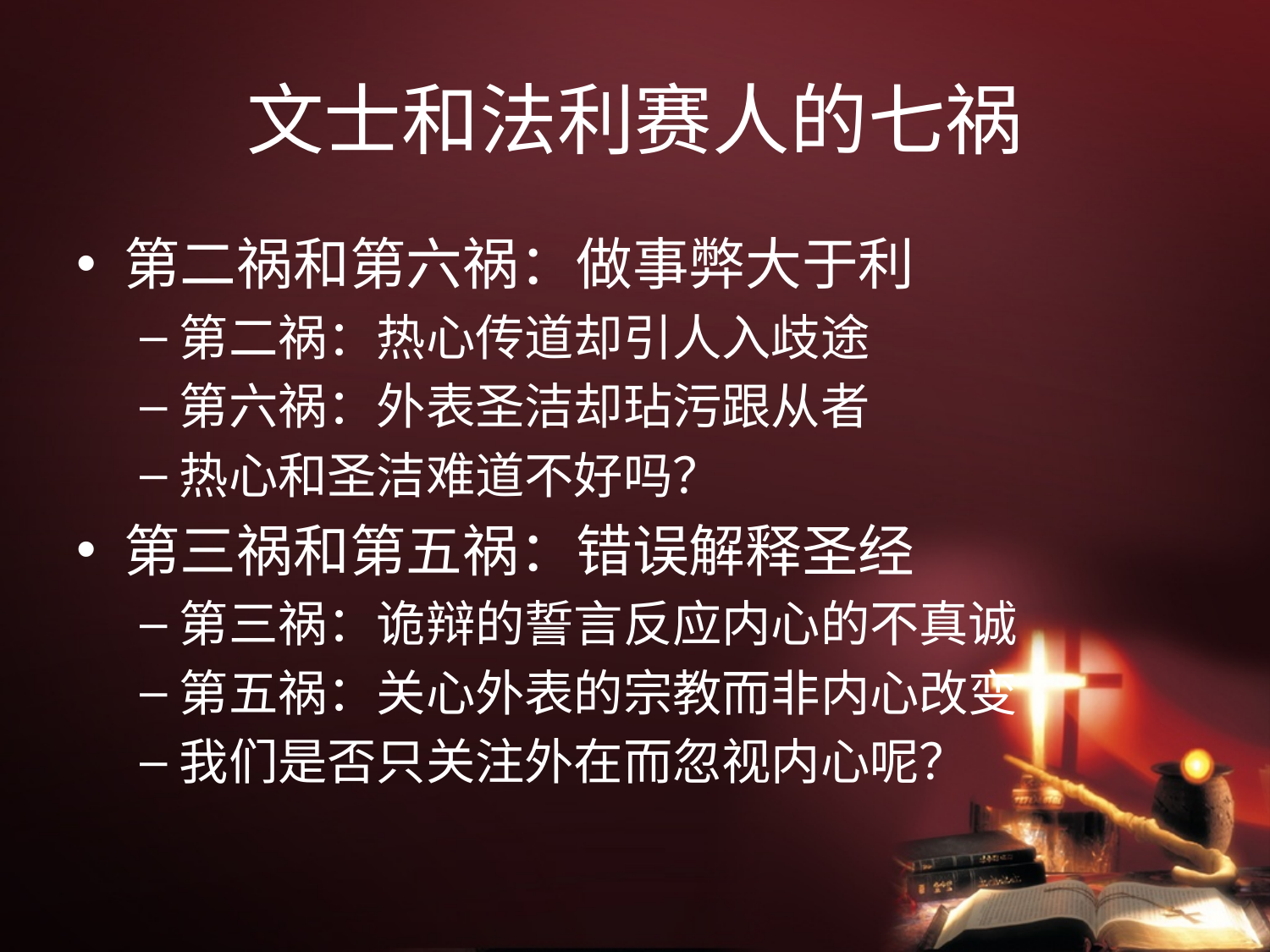

# 文士和法利赛人的七祸
第二祸和第六祸：做事弊大于利
第二祸：热心传道却引人入歧途
第六祸：外表圣洁却玷污跟从者
热心和圣洁难道不好吗？
第三祸和第五祸：错误解释圣经
第三祸：诡辩的誓言反应内心的不真诚
第五祸：关心外表的宗教而非内心改变
我们是否只关注外在而忽视内心呢？